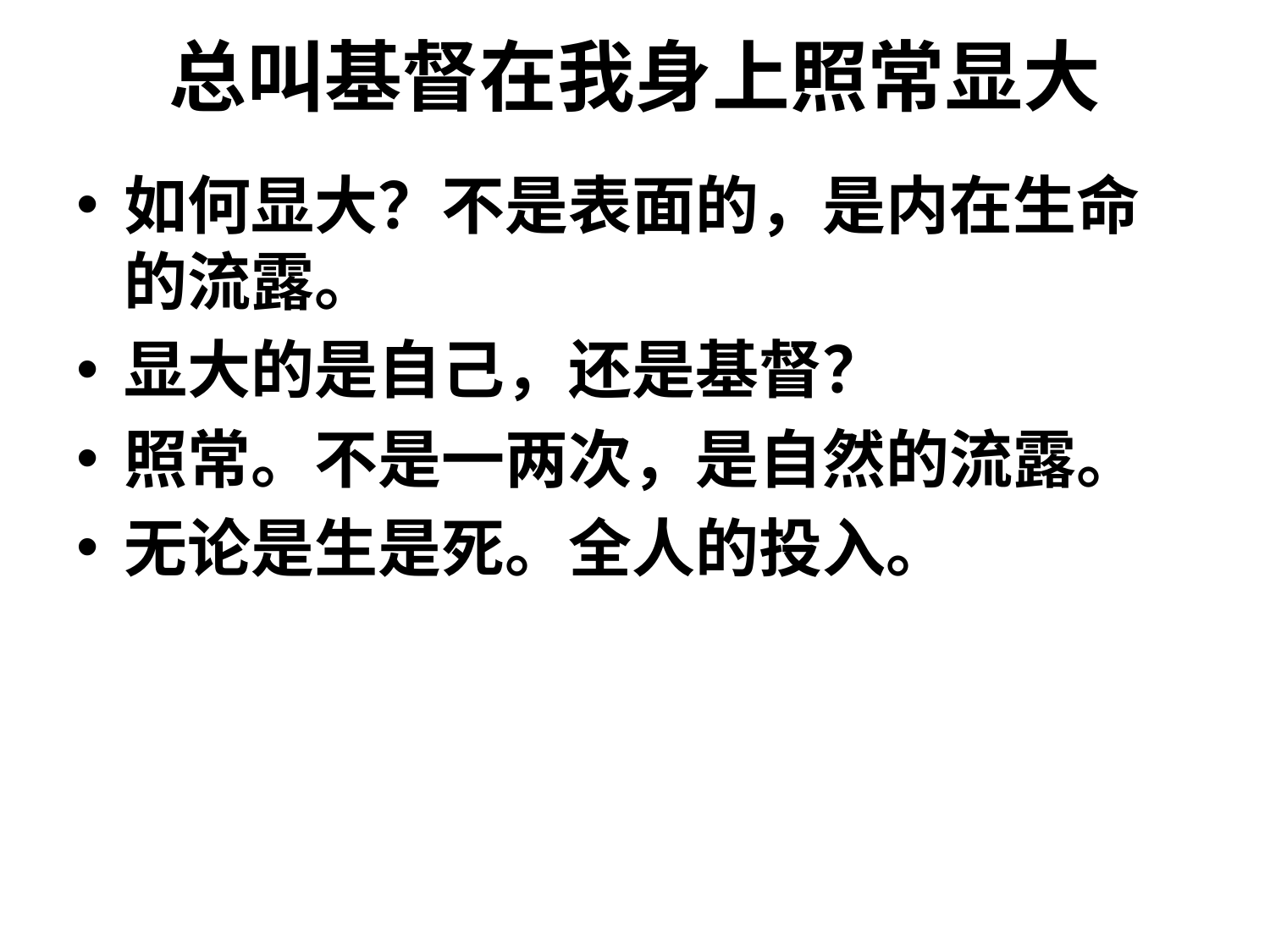

# 总叫基督在我身上照常显大
如何显大？不是表面的，是内在生命的流露。
显大的是自己，还是基督？
照常。不是一两次，是自然的流露。
无论是生是死。全人的投入。